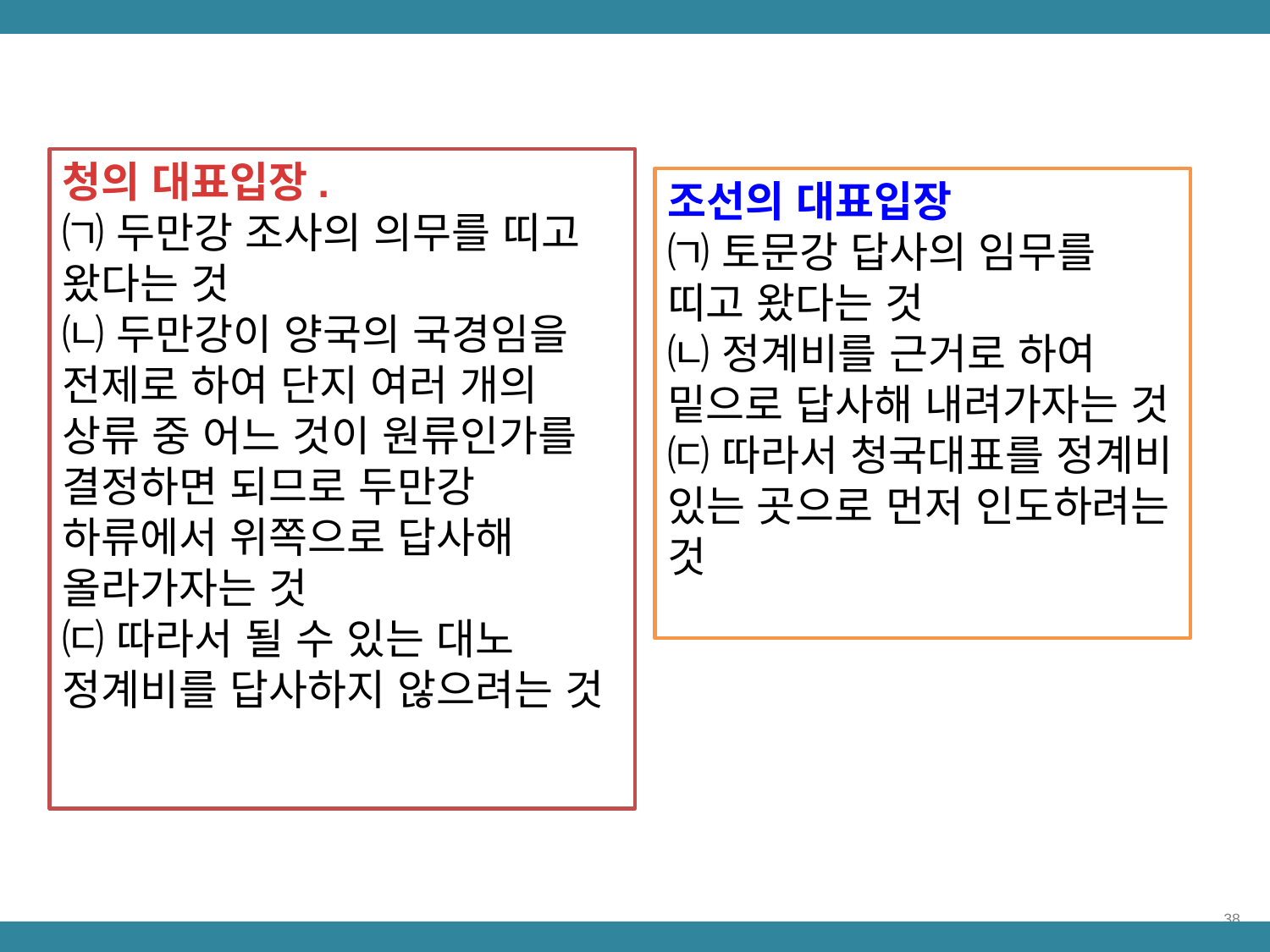

청의 대표입장.
㈀ 두만강 조사의 의무를 띠고 왔다는 것
㈁ 두만강이 양국의 국경임을 전제로 하여 단지 여러 개의 상류 중 어느 것이 원류인가를 결정하면 되므로 두만강 하류에서 위쪽으로 답사해 올라가자는 것
㈂ 따라서 될 수 있는 대노 정계비를 답사하지 않으려는 것

조선의 대표입장
㈀ 토문강 답사의 임무를 띠고 왔다는 것
㈁ 정계비를 근거로 하여 밑으로 답사해 내려가자는 것
㈂ 따라서 청국대표를 정계비 있는 곳으로 먼저 인도하려는 것